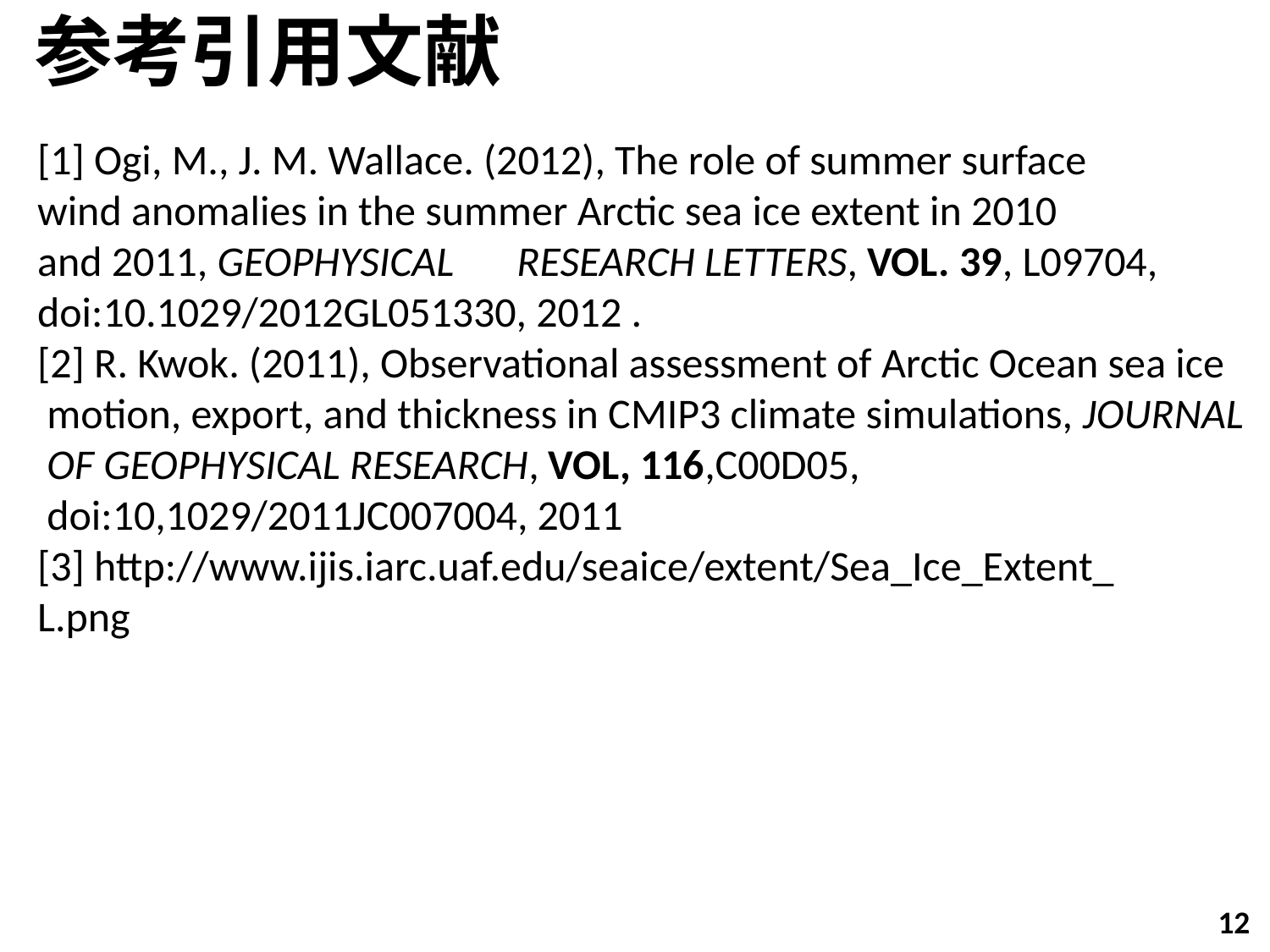

参考引用文献
[1] Ogi, M., J. M. Wallace. (2012), The role of summer surface
wind anomalies in the summer Arctic sea ice extent in 2010
and 2011, GEOPHYSICAL　RESEARCH LETTERS, VOL. 39, L09704, doi:10.1029/2012GL051330, 2012 .
[2] R. Kwok. (2011), Observational assessment of Arctic Ocean sea ice
 motion, export, and thickness in CMIP3 climate simulations, JOURNAL
 OF GEOPHYSICAL RESEARCH, VOL, 116,C00D05,
 doi:10,1029/2011JC007004, 2011
[3] http://www.ijis.iarc.uaf.edu/seaice/extent/Sea_Ice_Extent_
L.png

12